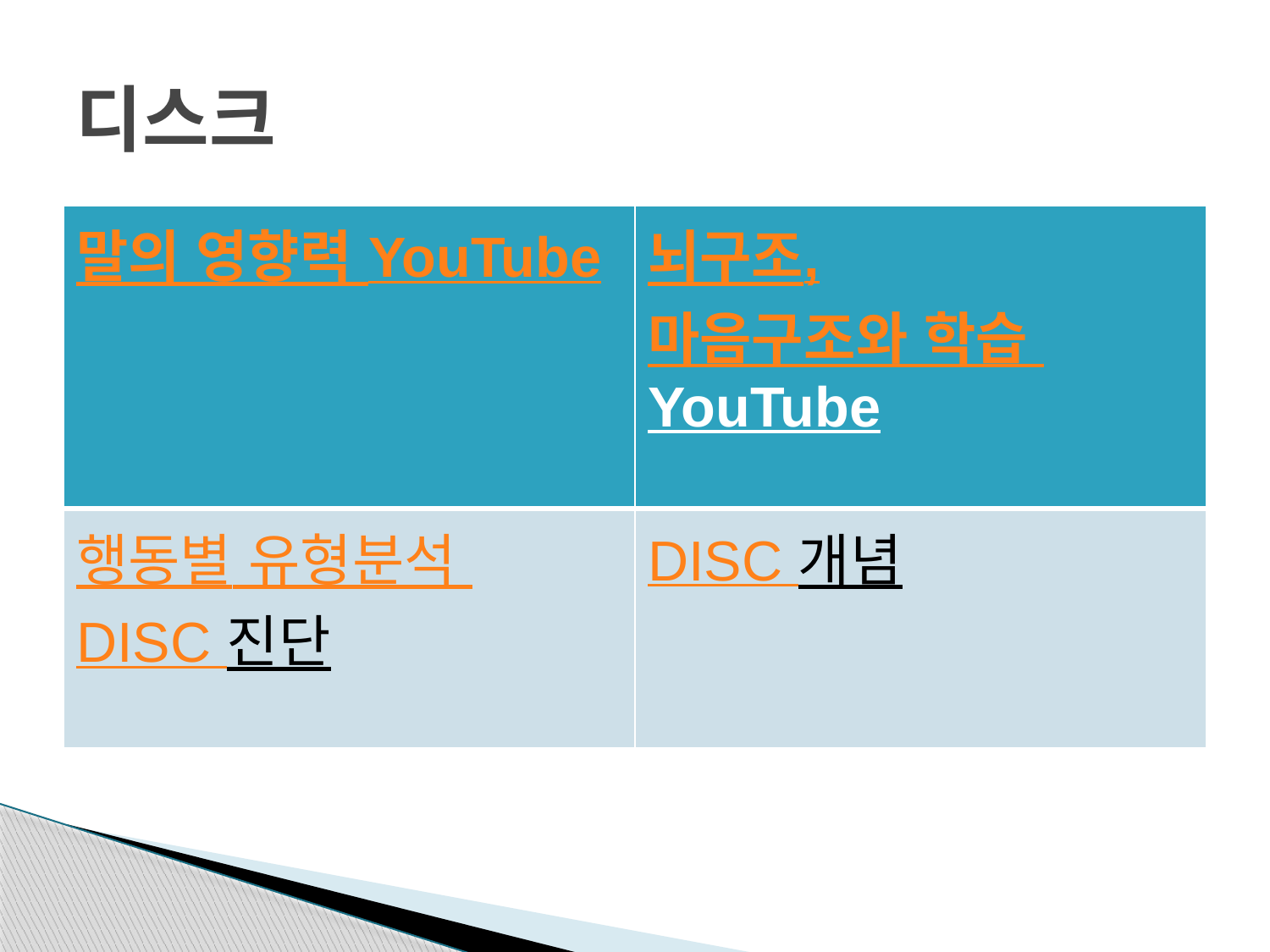

# 디스크
| 말의 영향력 YouTube | 뇌구조,마음구조와 학습 YouTube |
| --- | --- |
| 행동별 유형분석 DISC 진단 | DISC 개념 |